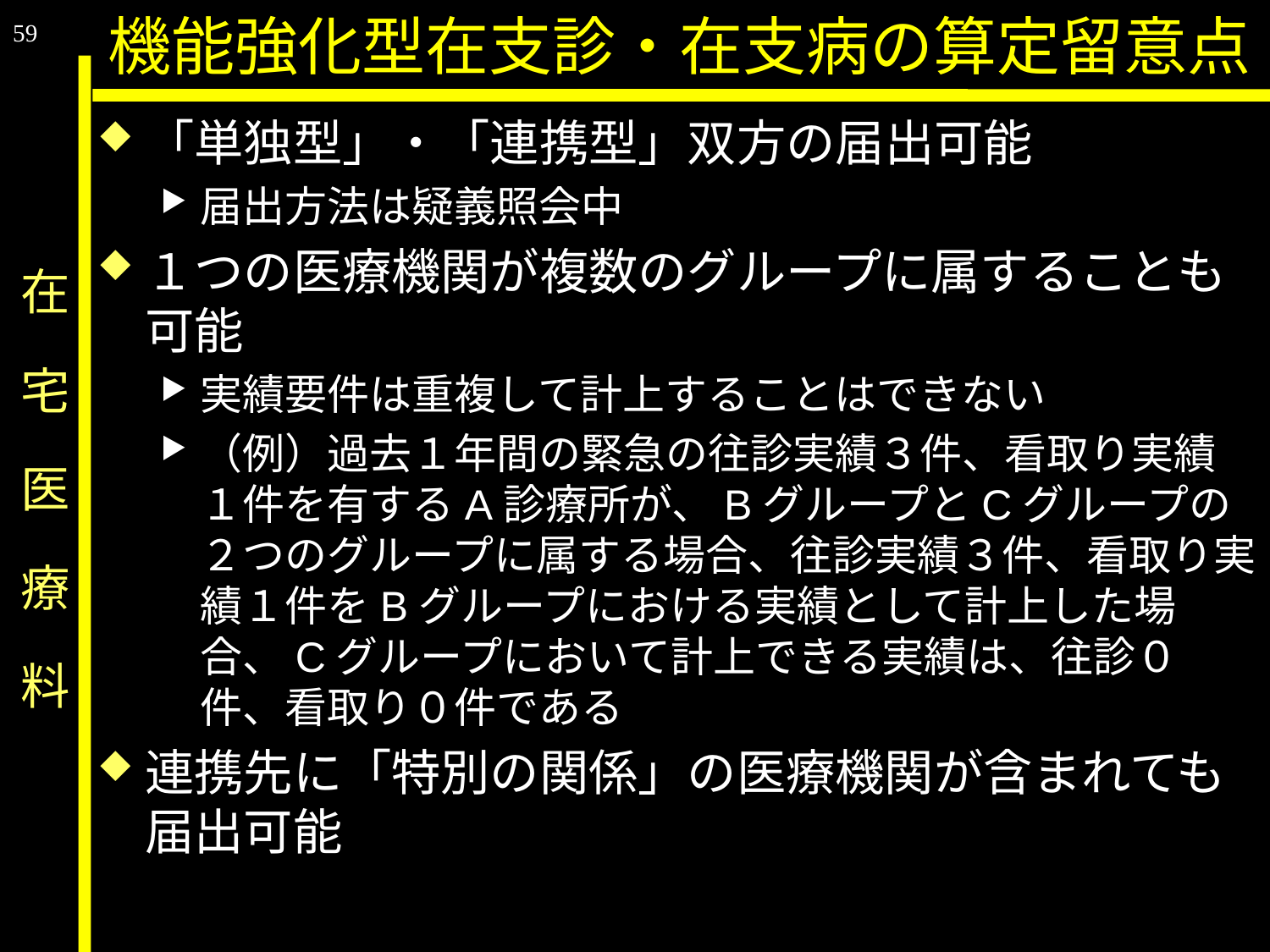

59
機能強化型在支診・在支病の算定留意点

「単独型」・「連携型」双方の届出可能
届出方法は疑義照会中
１つの医療機関が複数のグループに属することも可能
実績要件は重複して計上することはできない
（例）過去１年間の緊急の往診実績３件、看取り実績１件を有するA診療所が、BグループとCグループの２つのグループに属する場合、往診実績３件、看取り実績１件をBグループにおける実績として計上した場合、Cグループにおいて計上できる実績は、往診０件、看取り０件である
連携先に「特別の関係」の医療機関が含まれても届出可能

# 在　宅　医　療　料